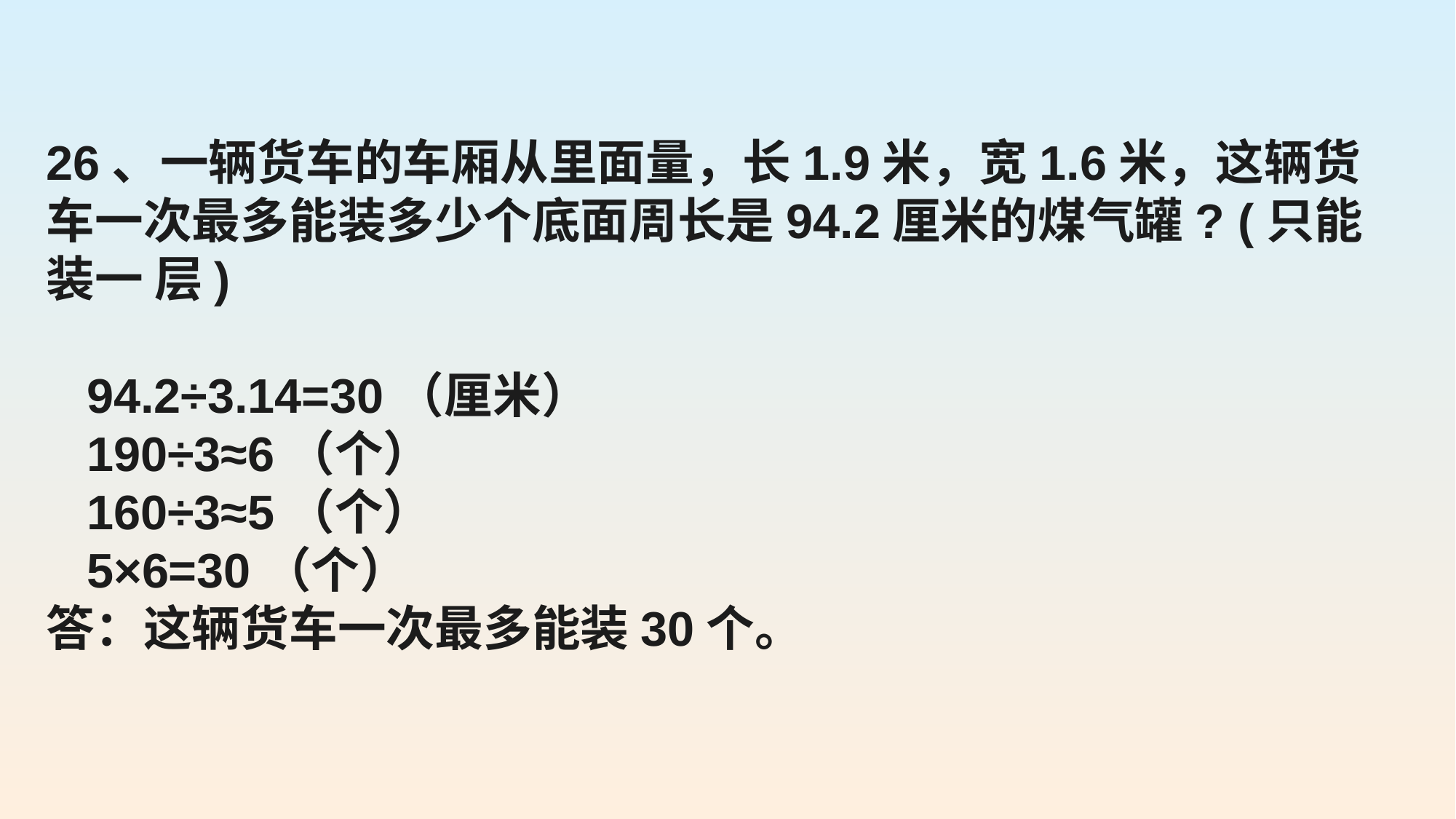

26、一辆货车的车厢从里面量，长1.9米，宽1.6米，这辆货车一次最多能装多少个底面周长是94.2厘米的煤气罐? (只能装一 层)

   94.2÷3.14=30（厘米）
   190÷3≈6（个）
   160÷3≈5（个）
   5×6=30（个）
答：这辆货车一次最多能装30个。